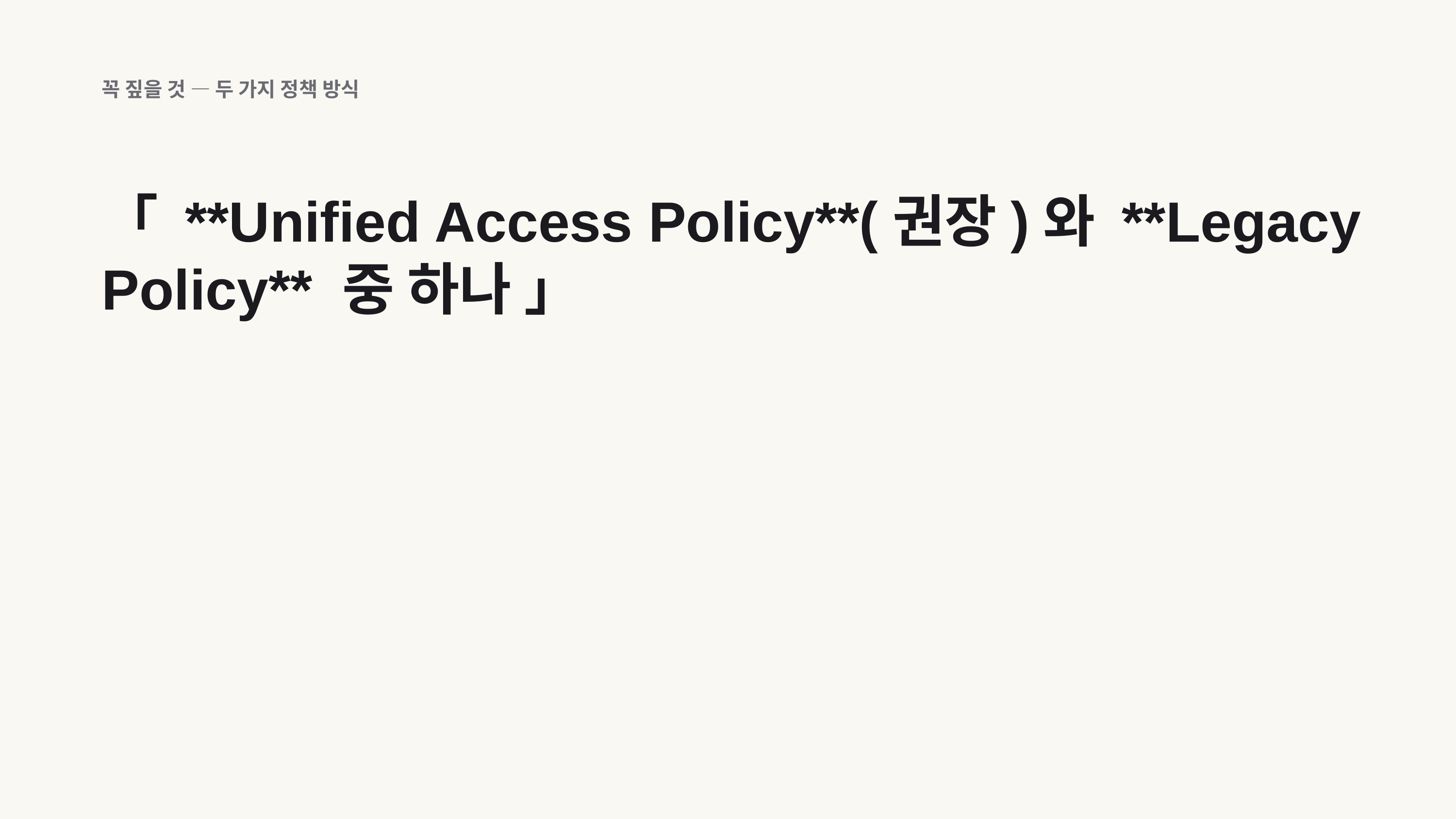

꼭 짚을 것 — 두 가지 정책 방식
「 **Unified Access Policy**(권장)와 **Legacy Policy** 중 하나 」